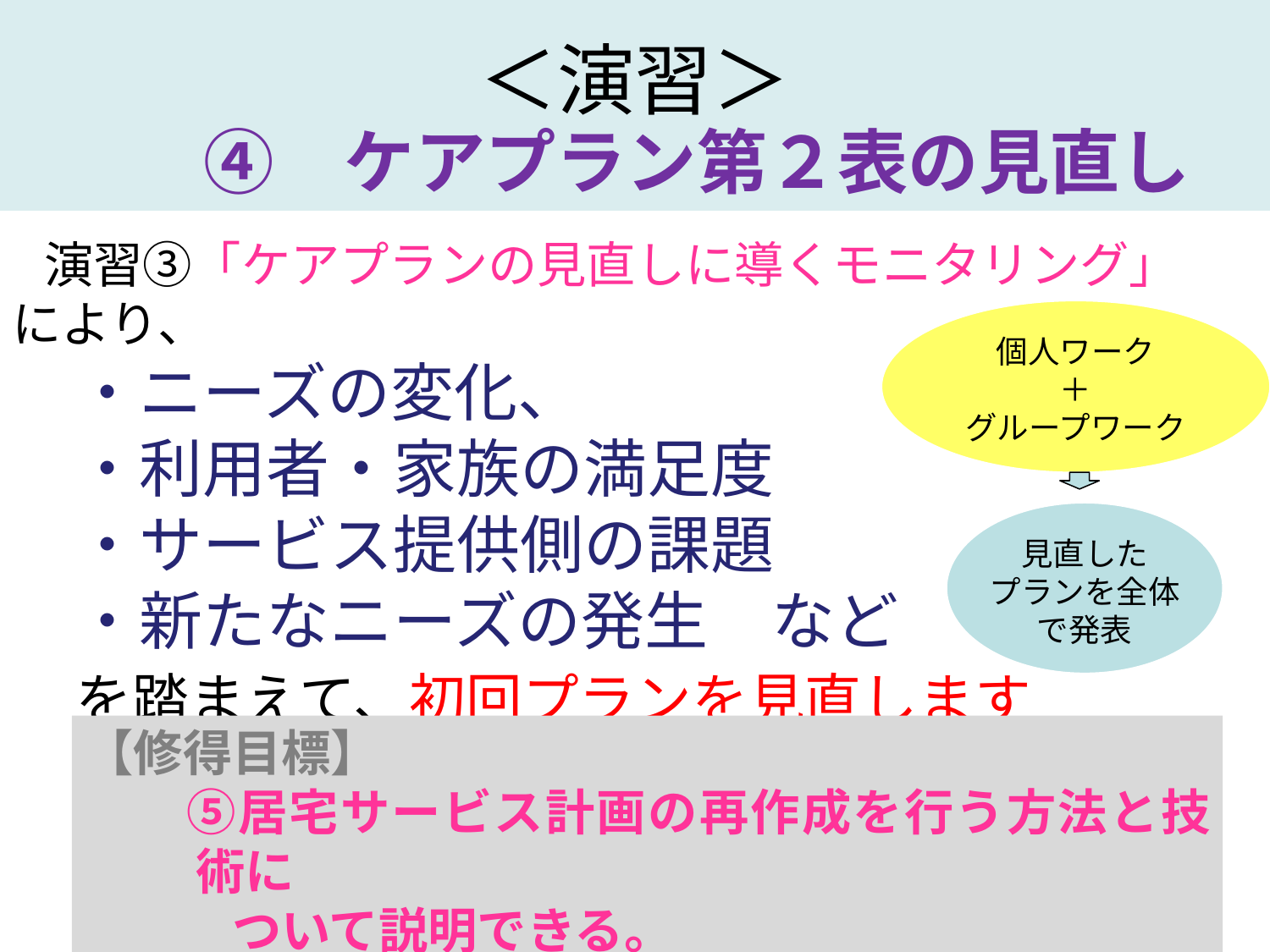

# ＜演習＞
　④　ケアプラン第２表の見直し

　演習➂「ケアプランの見直しに導くモニタリング」　により、
　　・ニーズの変化、
　・利用者・家族の満足度
　・サービス提供側の課題
　・新たなニーズの発生　など
　を踏まえて、初回プランを見直します
個人ワーク
＋
グループワーク

見直した
プランを全体で発表
【修得目標】
　　⑤居宅サービス計画の再作成を行う方法と技術に
　　　ついて説明できる。